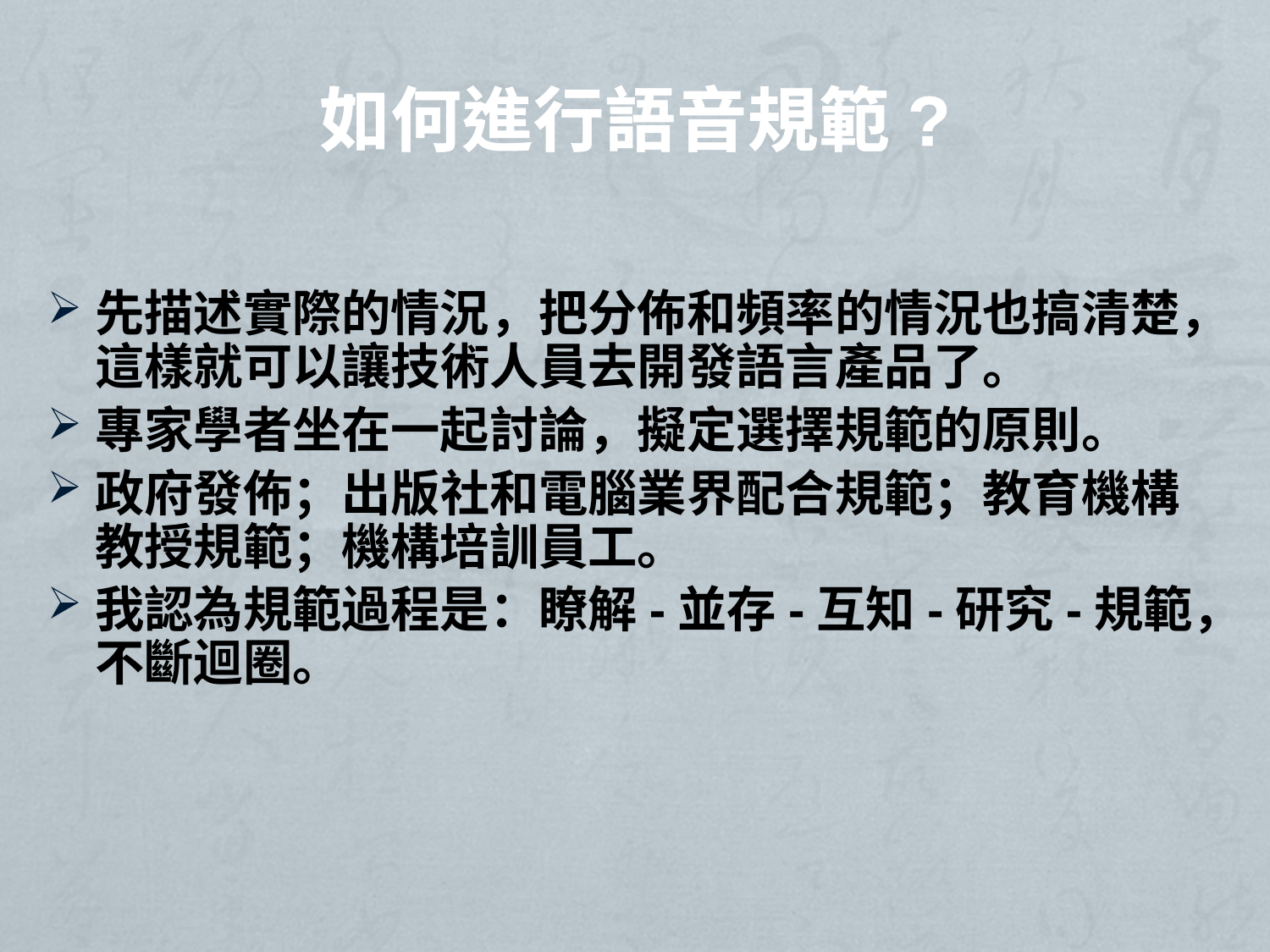

# 如何進行語音規範?

先描述實際的情況，把分佈和頻率的情況也搞清楚，這樣就可以讓技術人員去開發語言產品了。
專家學者坐在一起討論，擬定選擇規範的原則。
政府發佈；出版社和電腦業界配合規範；教育機構教授規範；機構培訓員工。
我認為規範過程是：瞭解-並存-互知-研究-規範，不斷迴圈。